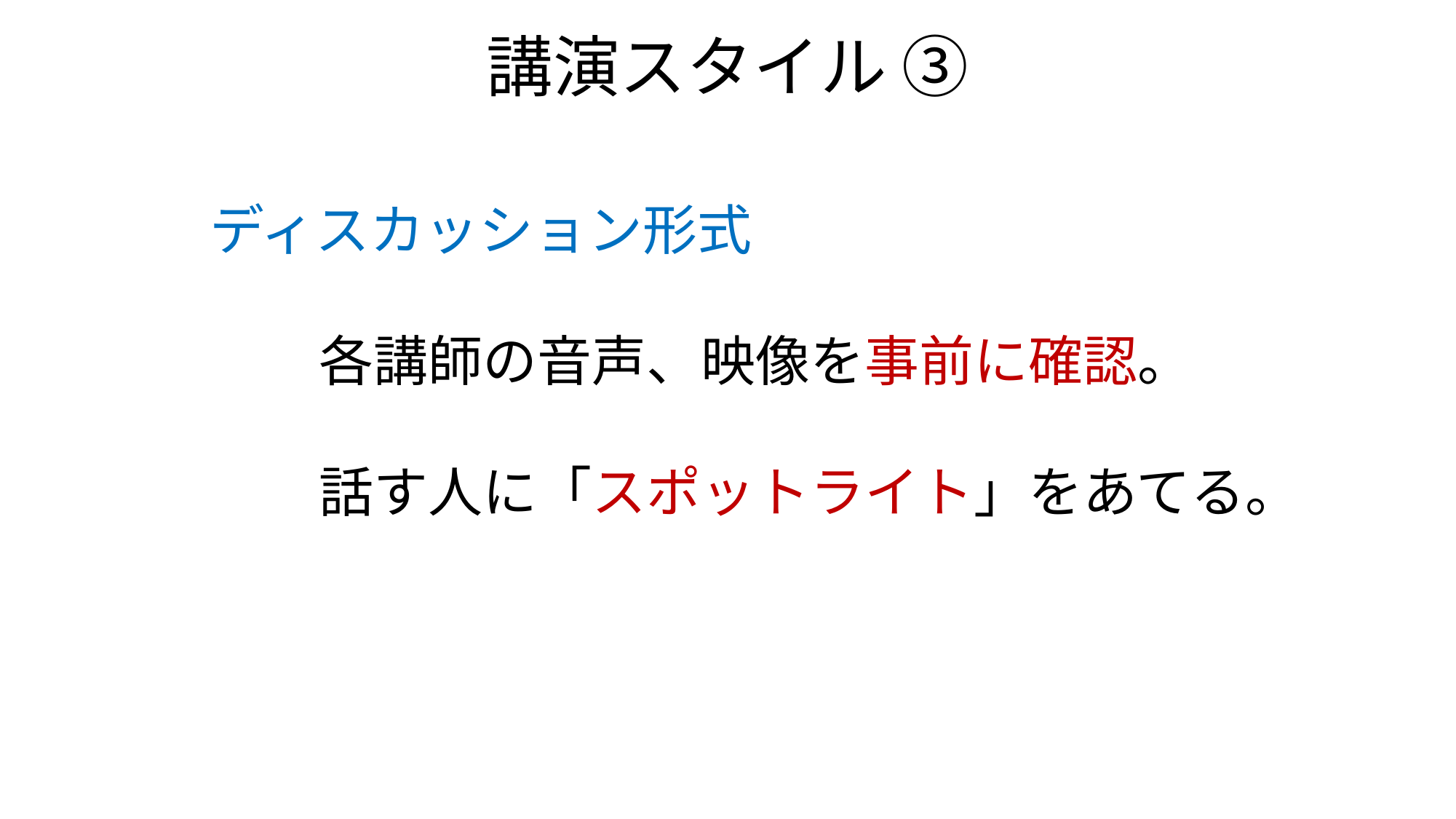

# 講演スタイル ③
ディスカッション形式

	各講師の音声、映像を事前に確認。

	話す人に「スポットライト」をあてる。